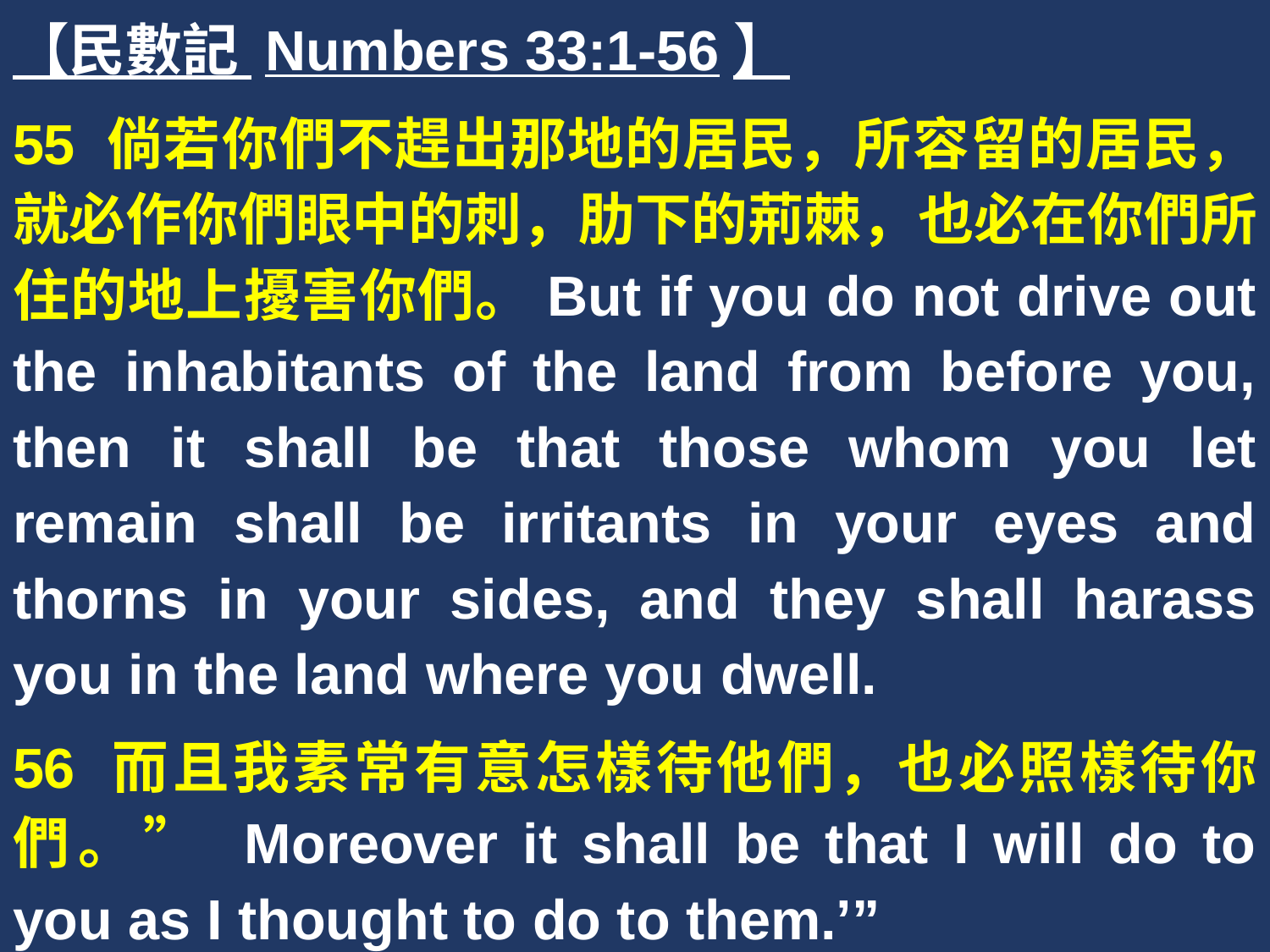

【民數記 Numbers 33:1-56】
55 倘若你們不趕出那地的居民，所容留的居民，就必作你們眼中的刺，肋下的荊棘，也必在你們所住的地上擾害你們。But if you do not drive out the inhabitants of the land from before you, then it shall be that those whom you let remain shall be irritants in your eyes and thorns in your sides, and they shall harass you in the land where you dwell.
56 而且我素常有意怎樣待他們，也必照樣待你們。” Moreover it shall be that I will do to you as I thought to do to them.’”